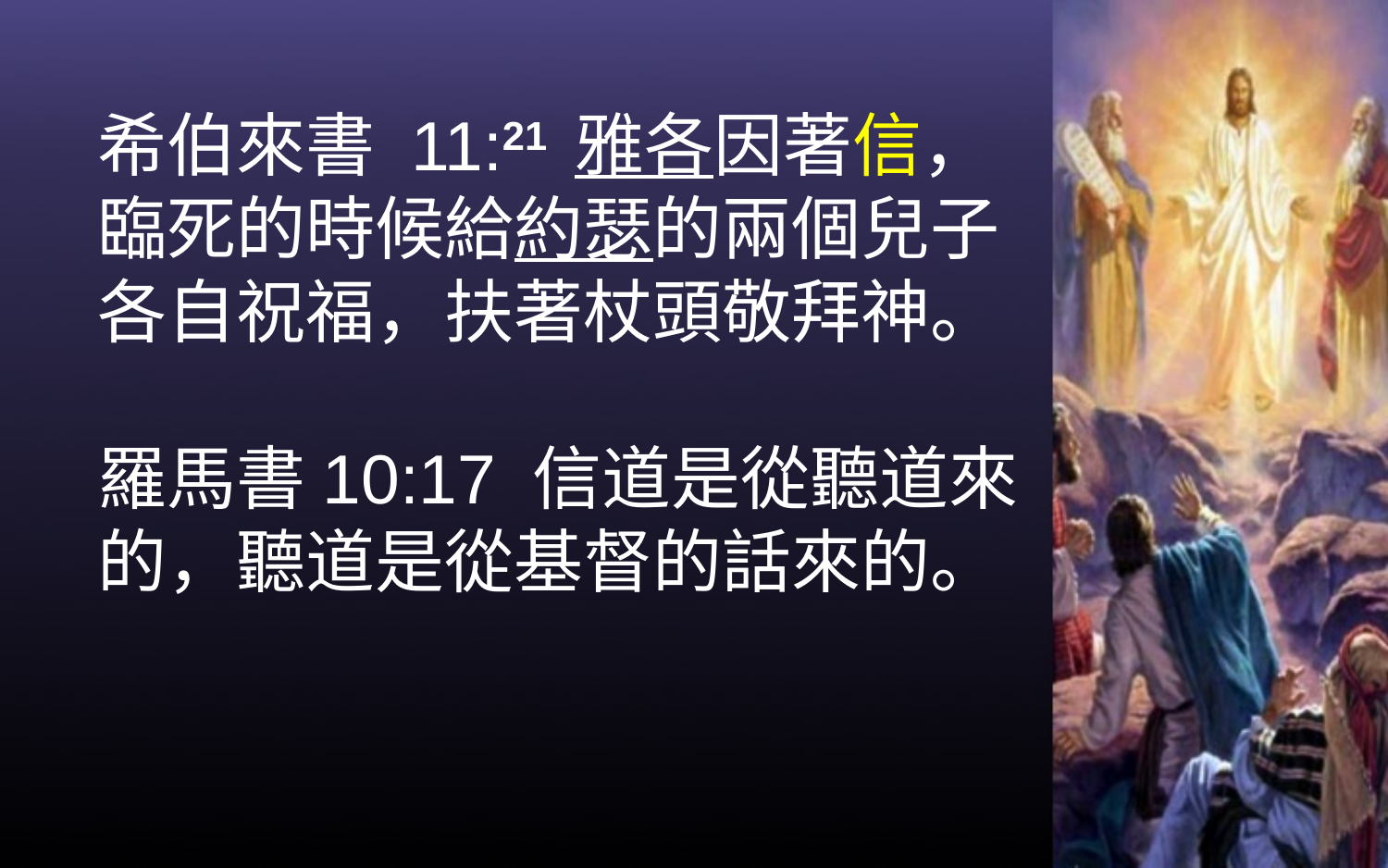

希伯來書 11:21 雅各因著信，臨死的時候給約瑟的兩個兒子各自祝福，扶著杖頭敬拜神。

羅馬書10:17 信道是從聽道來的，聽道是從基督的話來的。